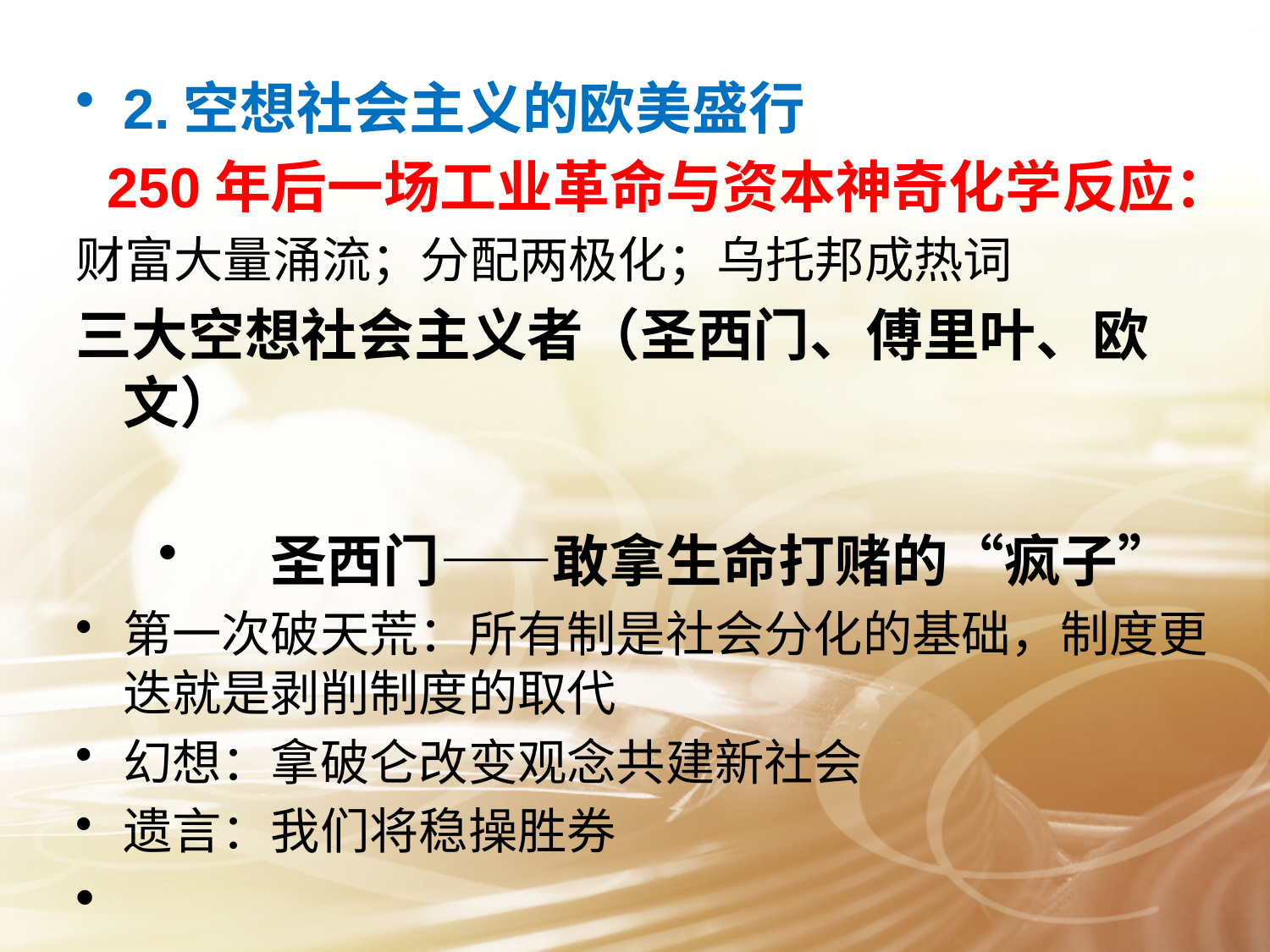

2.空想社会主义的欧美盛行
  250年后一场工业革命与资本神奇化学反应：
财富大量涌流；分配两极化；乌托邦成热词
三大空想社会主义者（圣西门、傅里叶、欧文）

    圣西门——敢拿生命打赌的“疯子”
第一次破天荒：所有制是社会分化的基础，制度更迭就是剥削制度的取代
幻想：拿破仑改变观念共建新社会
遗言：我们将稳操胜券